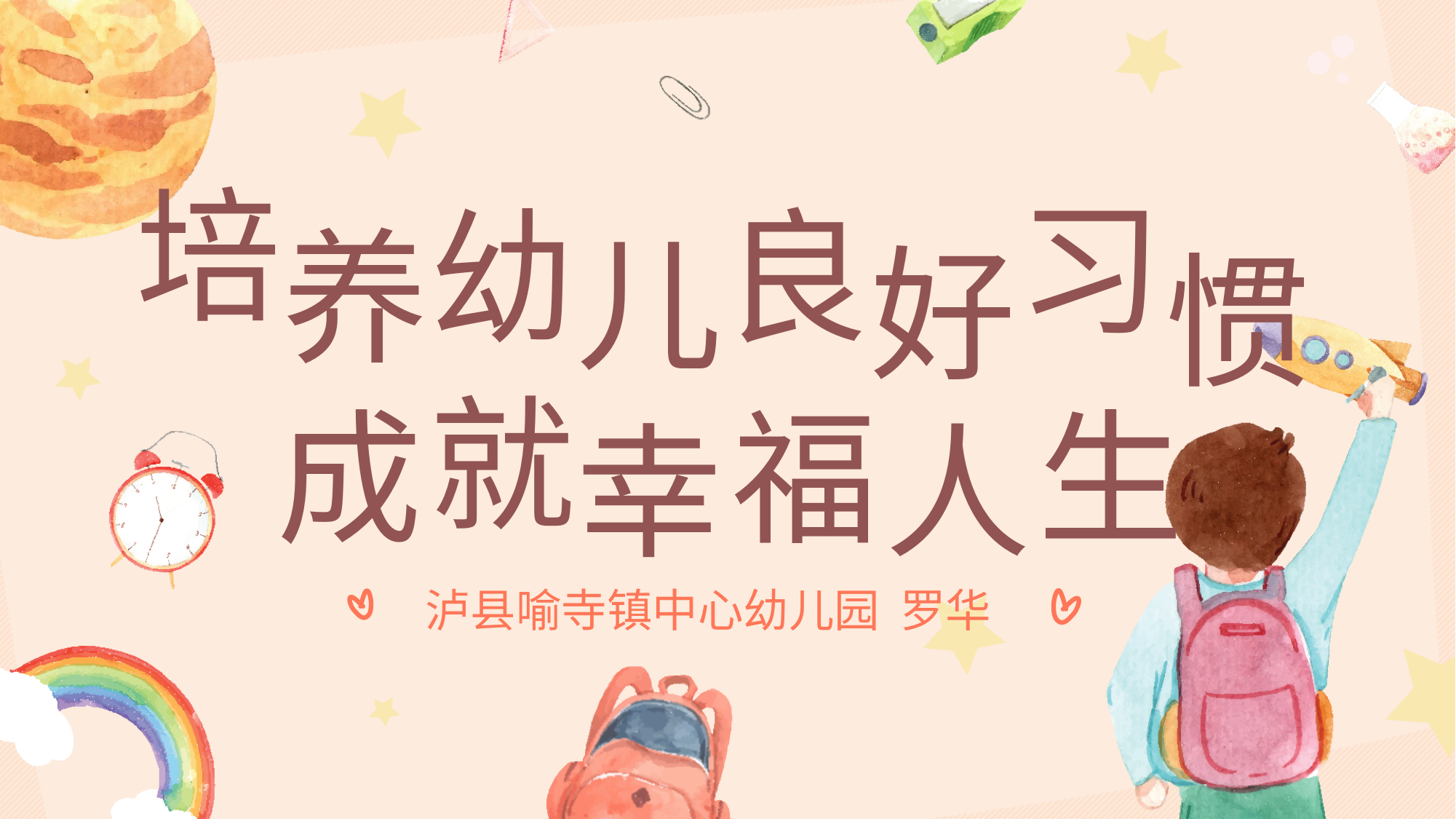

培
幼
良
养
儿
好
习
惯
就
成
福
生
幸
人
泸县喻寺镇中心幼儿园  罗华